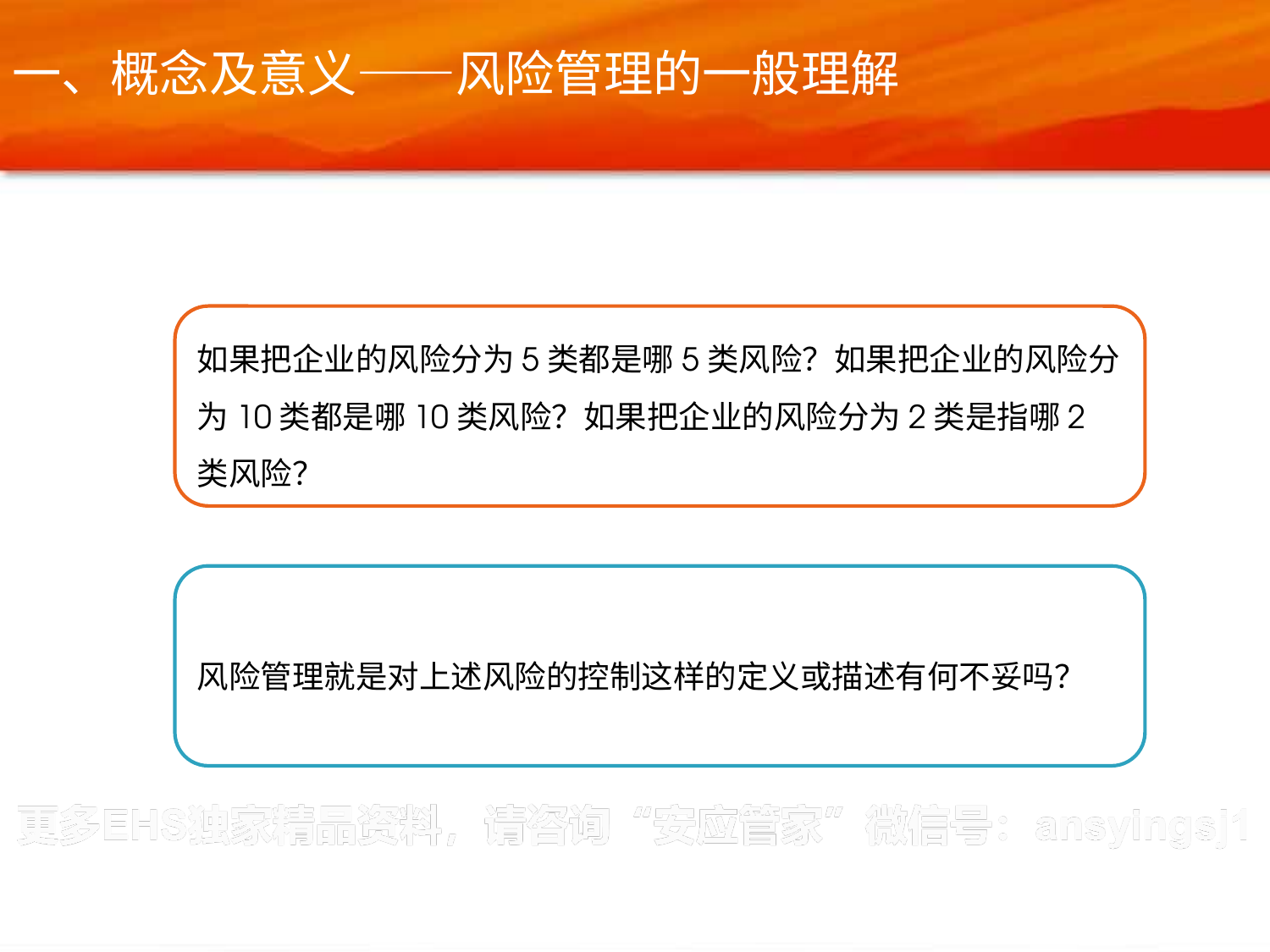

一、概念及意义——风险管理的一般理解
如果把企业的风险分为5类都是哪5类风险？如果把企业的风险分为10类都是哪10类风险？如果把企业的风险分为2类是指哪2类风险？
风险管理就是对上述风险的控制这样的定义或描述有何不妥吗？